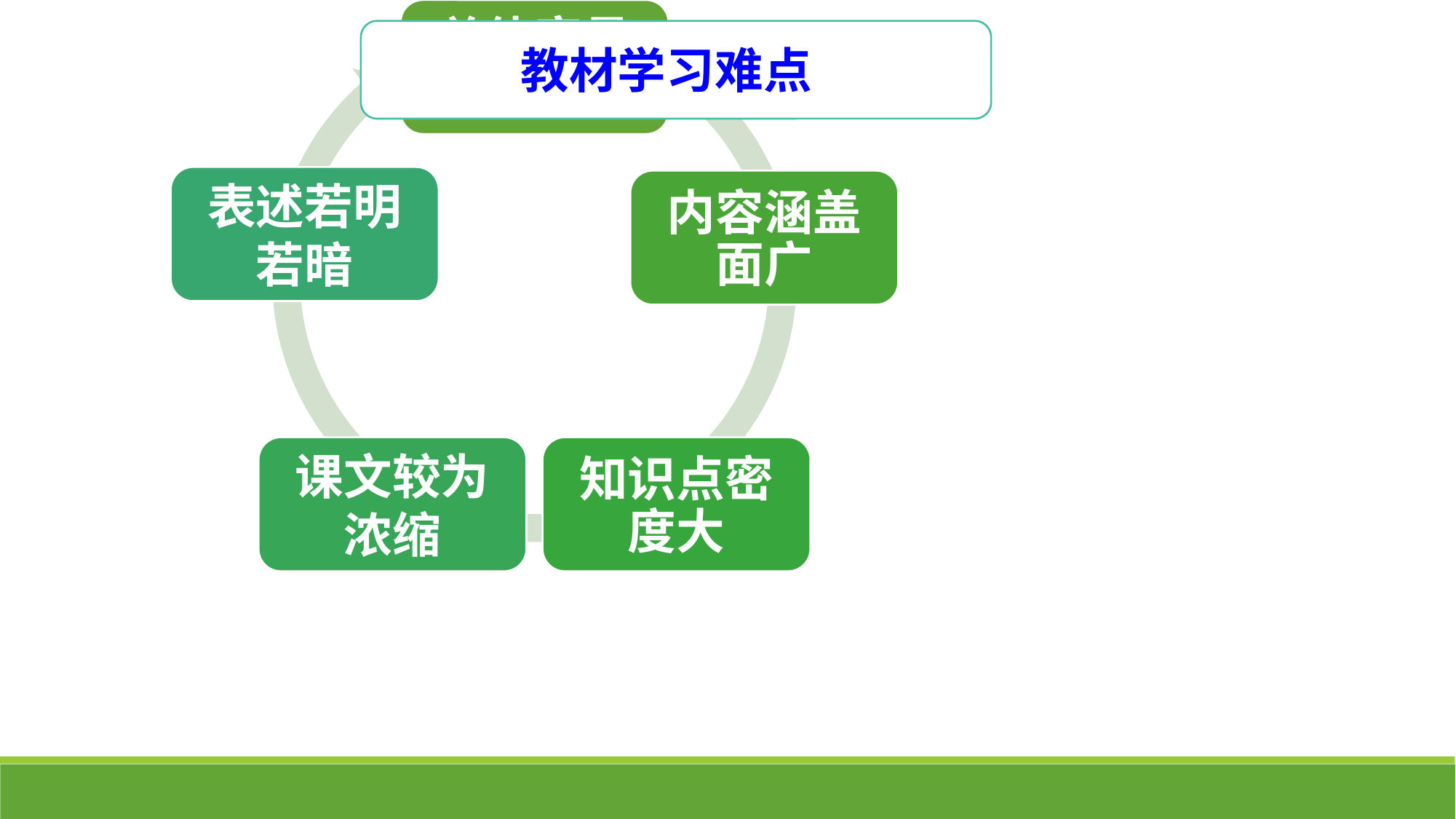

教材学习难点
总体容量偏大

内容涵盖面广

知识点密度大

课文较为浓缩

表述若明若暗